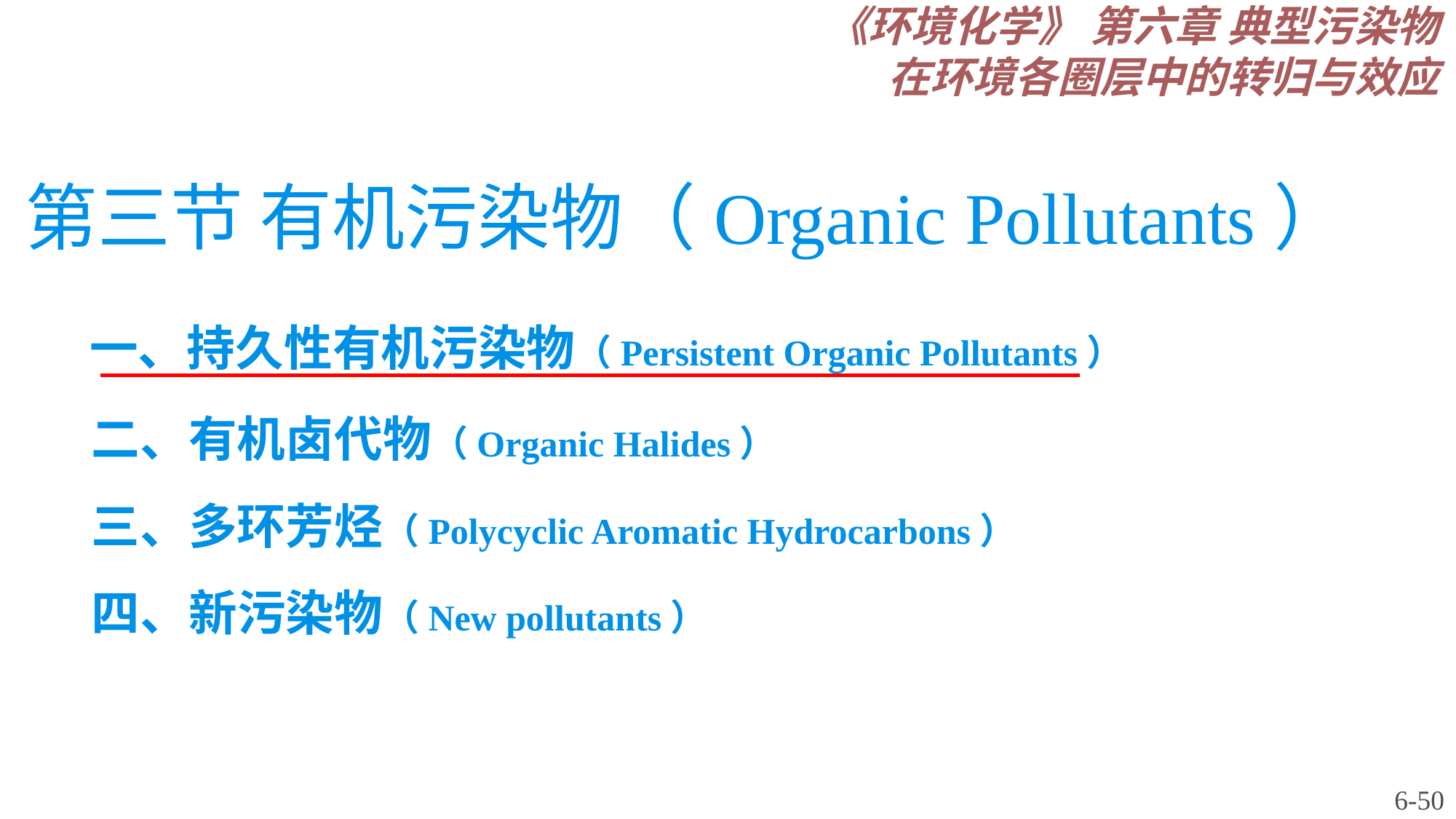

《环境化学》 第六章 典型污染物在环境各圈层中的转归与效应
# 第三节 有机污染物（Organic Pollutants） 一、持久性有机污染物（Persistent Organic Pollutants） 二、有机卤代物（Organic Halides） 三、多环芳烃（Polycyclic Aromatic Hydrocarbons） 四、新污染物（New pollutants）
6-50